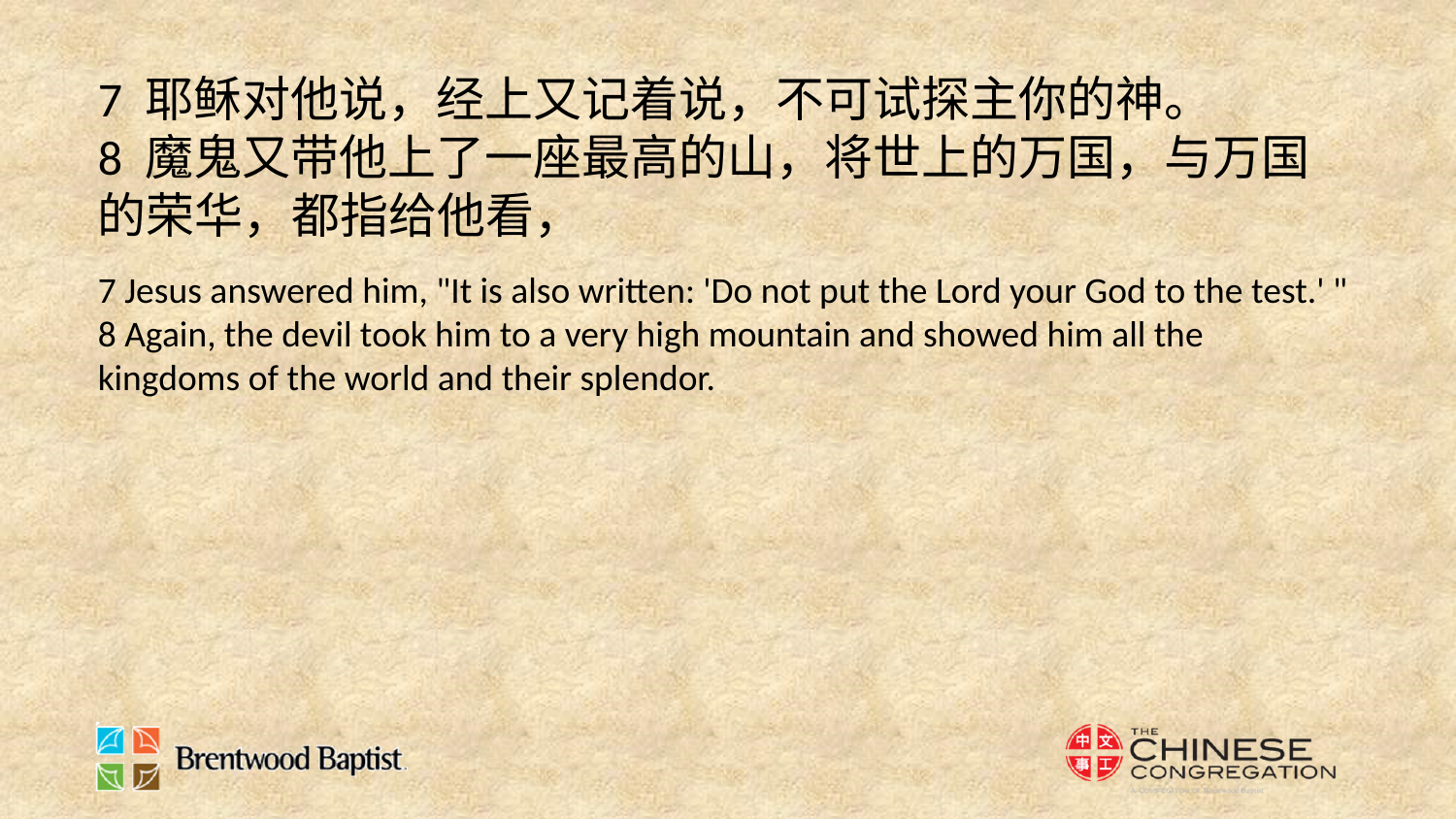

7 耶稣对他说，经上又记着说，不可试探主你的神。
8 魔鬼又带他上了一座最高的山，将世上的万国，与万国的荣华，都指给他看，

7 Jesus answered him, "It is also written: 'Do not put the Lord your God to the test.' "
8 Again, the devil took him to a very high mountain and showed him all the kingdoms of the world and their splendor.